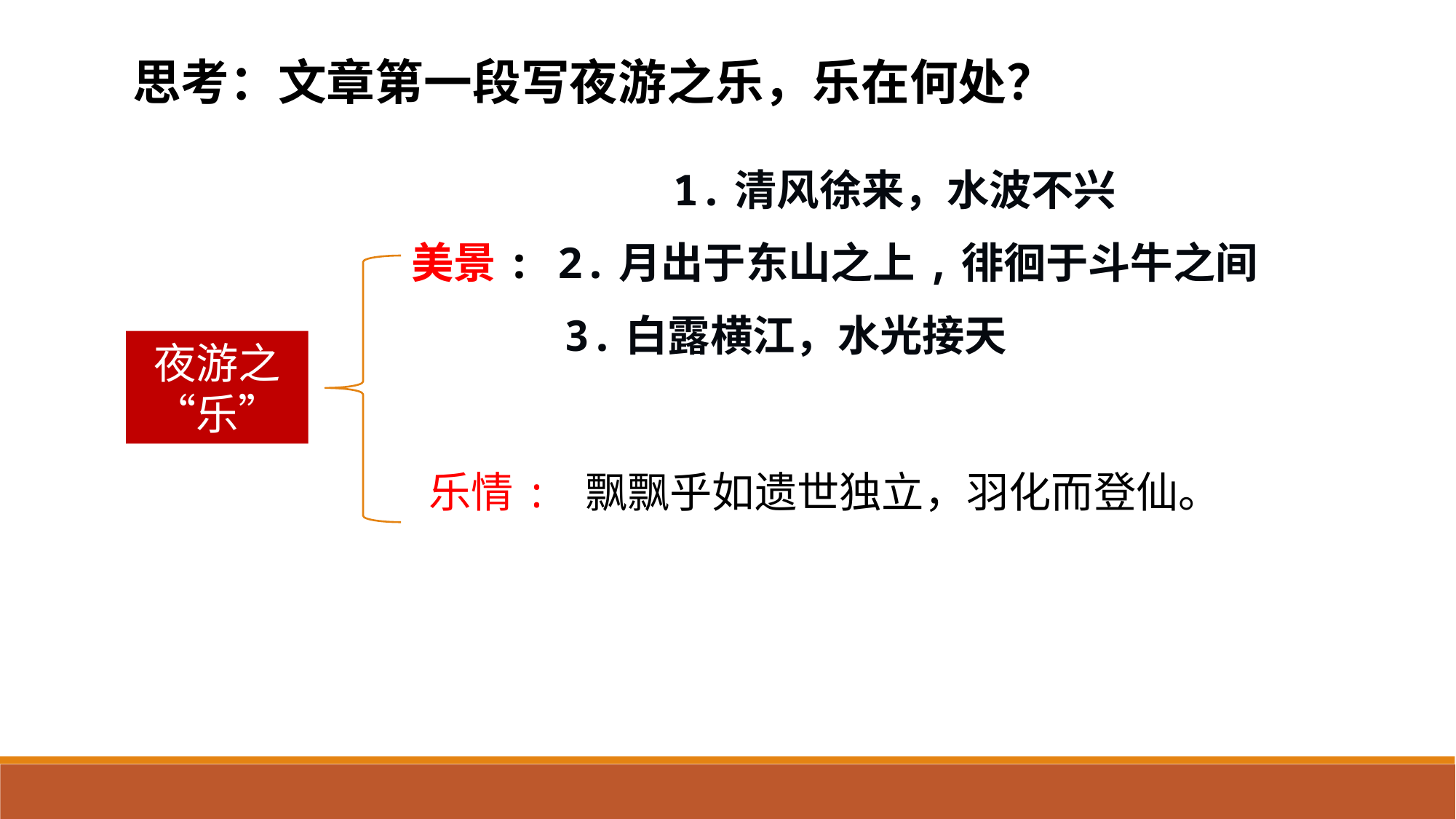

思考：文章第一段写夜游之乐，乐在何处？
         1.清风徐来，水波不兴
美景: 2.月出于东山之上,徘徊于斗牛之间
      3.白露横江，水光接天

夜游之“乐”
乐情: 飘飘乎如遗世独立，羽化而登仙。